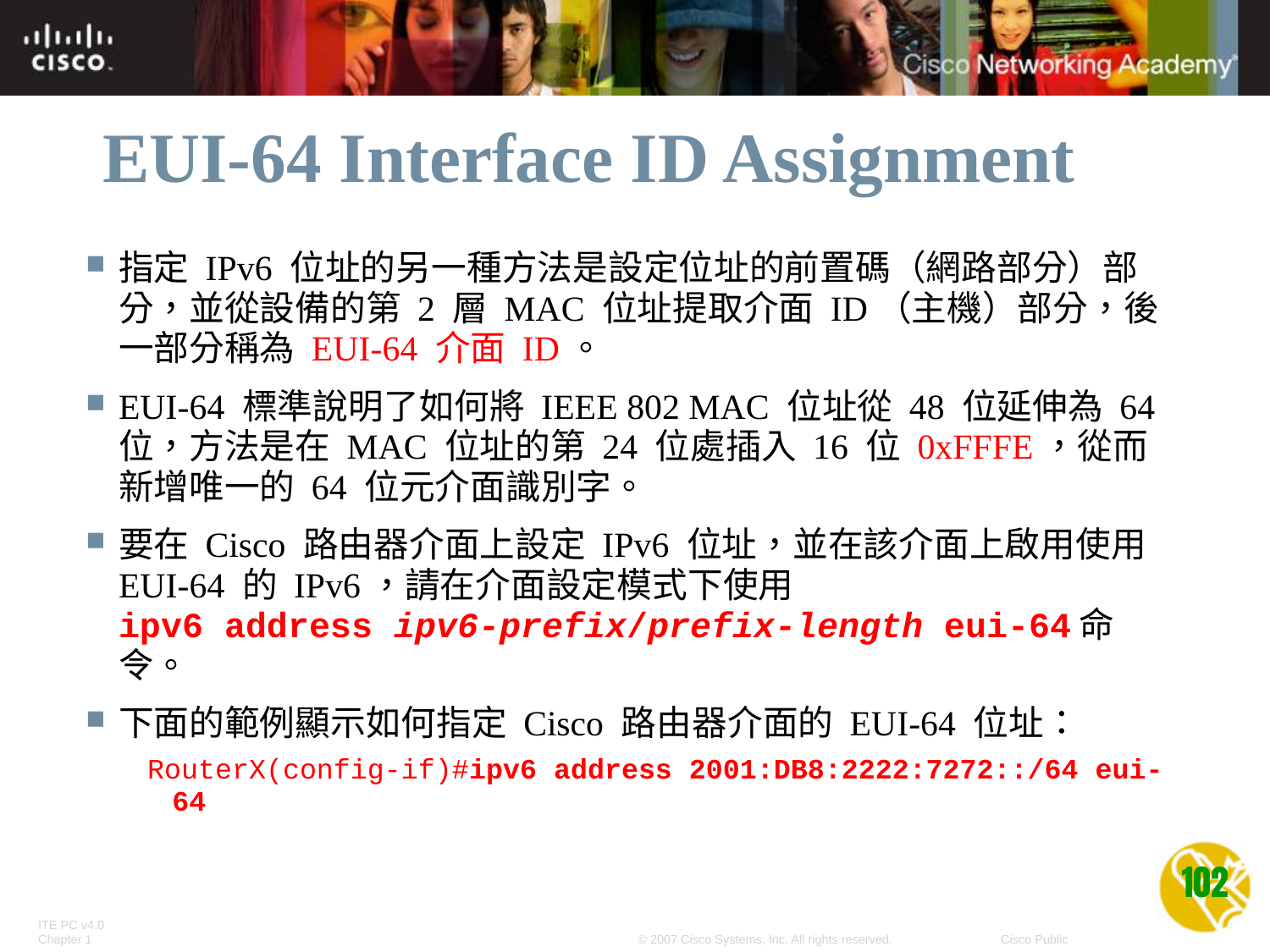

# EUI-64 Interface ID Assignment
指定 IPv6 位址的另一種方法是設定位址的前置碼（網路部分）部分，並從設備的第 2 層 MAC 位址提取介面 ID（主機）部分，後一部分稱為 EUI-64 介面 ID。
EUI-64 標準說明了如何將 IEEE 802 MAC 位址從 48 位延伸為 64 位，方法是在 MAC 位址的第 24 位處插入 16 位 0xFFFE，從而新增唯一的 64 位元介面識別字。
要在 Cisco 路由器介面上設定 IPv6 位址，並在該介面上啟用使用 EUI-64 的 IPv6，請在介面設定模式下使用
ipv6 address ipv6-prefix/prefix-length eui-64命令。
下面的範例顯示如何指定 Cisco 路由器介面的 EUI-64 位址：
RouterX(config-if)#ipv6 address 2001:DB8:2222:7272::/64 eui-64